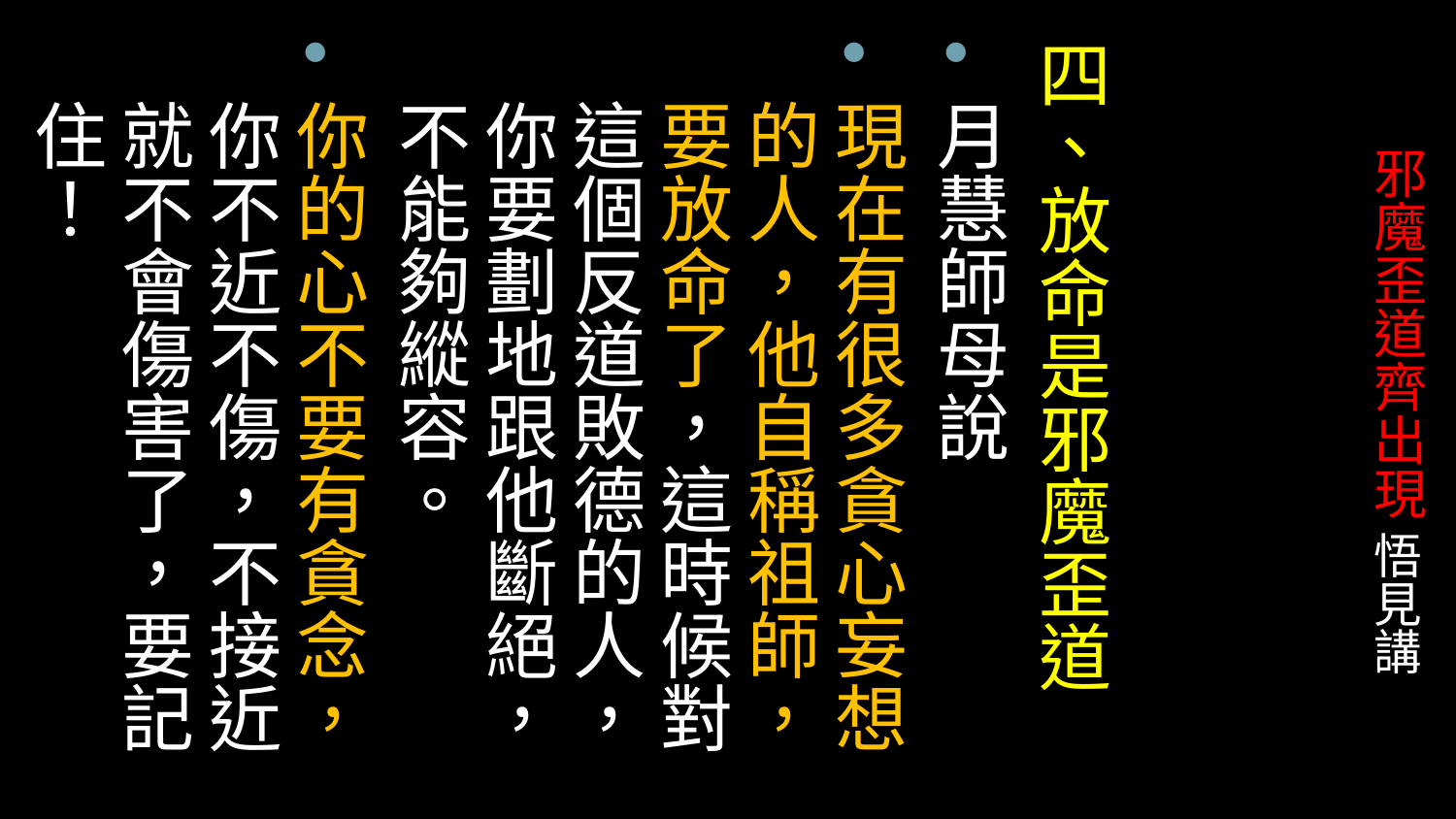

四、放命是邪魔歪道
月慧師母說
現在有很多貪心妄想的人，他自稱祖師，要放命了，這時候對這個反道敗德的人，你要劃地跟他斷絕，不能夠縱容。
你的心不要有貪念，你不近不傷，不接近就不會傷害了，要記住！
# 邪魔歪道齊出現 悟見講